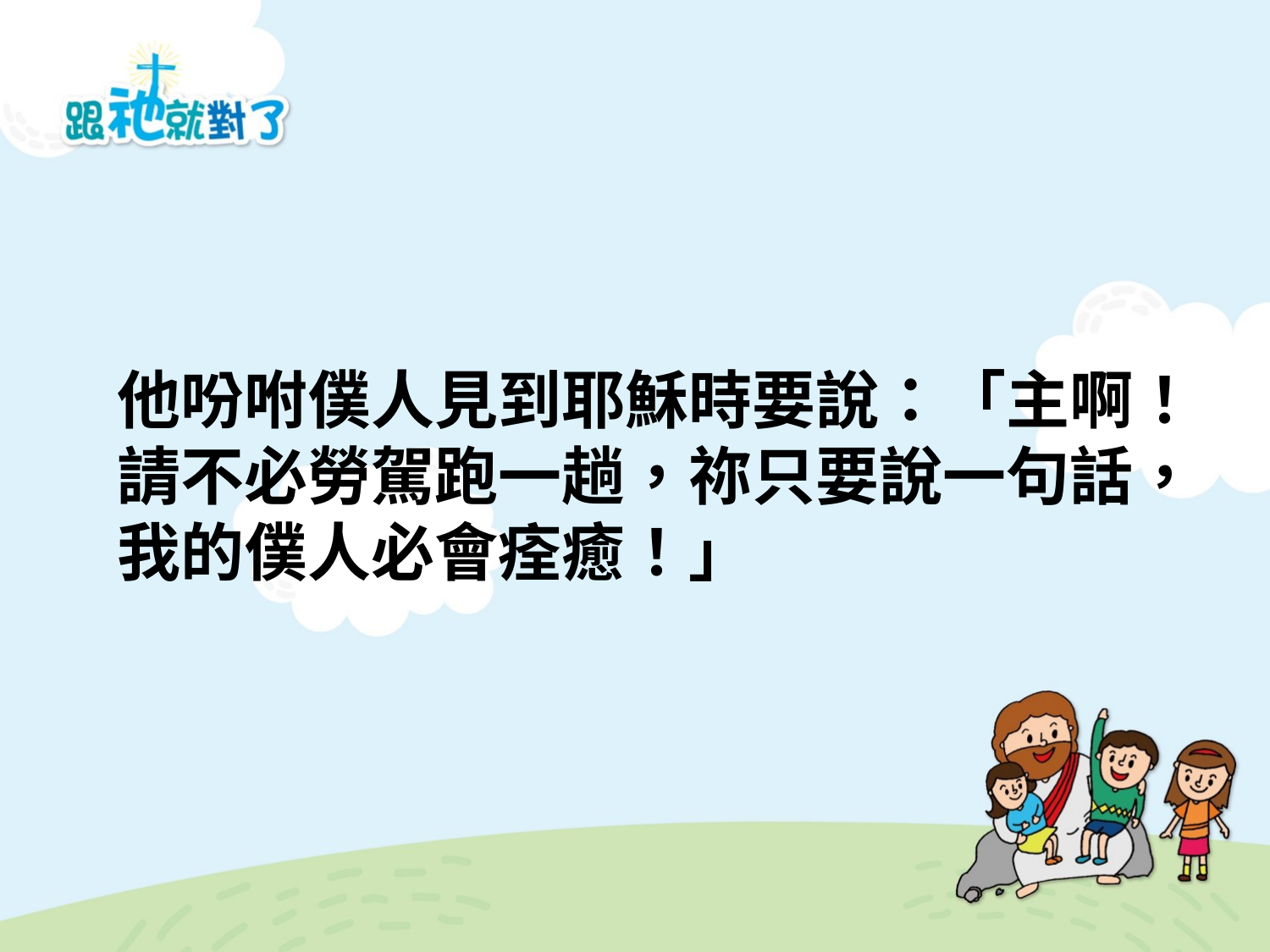

他吩咐僕人見到耶穌時要說：「主啊！請不必勞駕跑一趟，祢只要說一句話，我的僕人必會痊癒！」